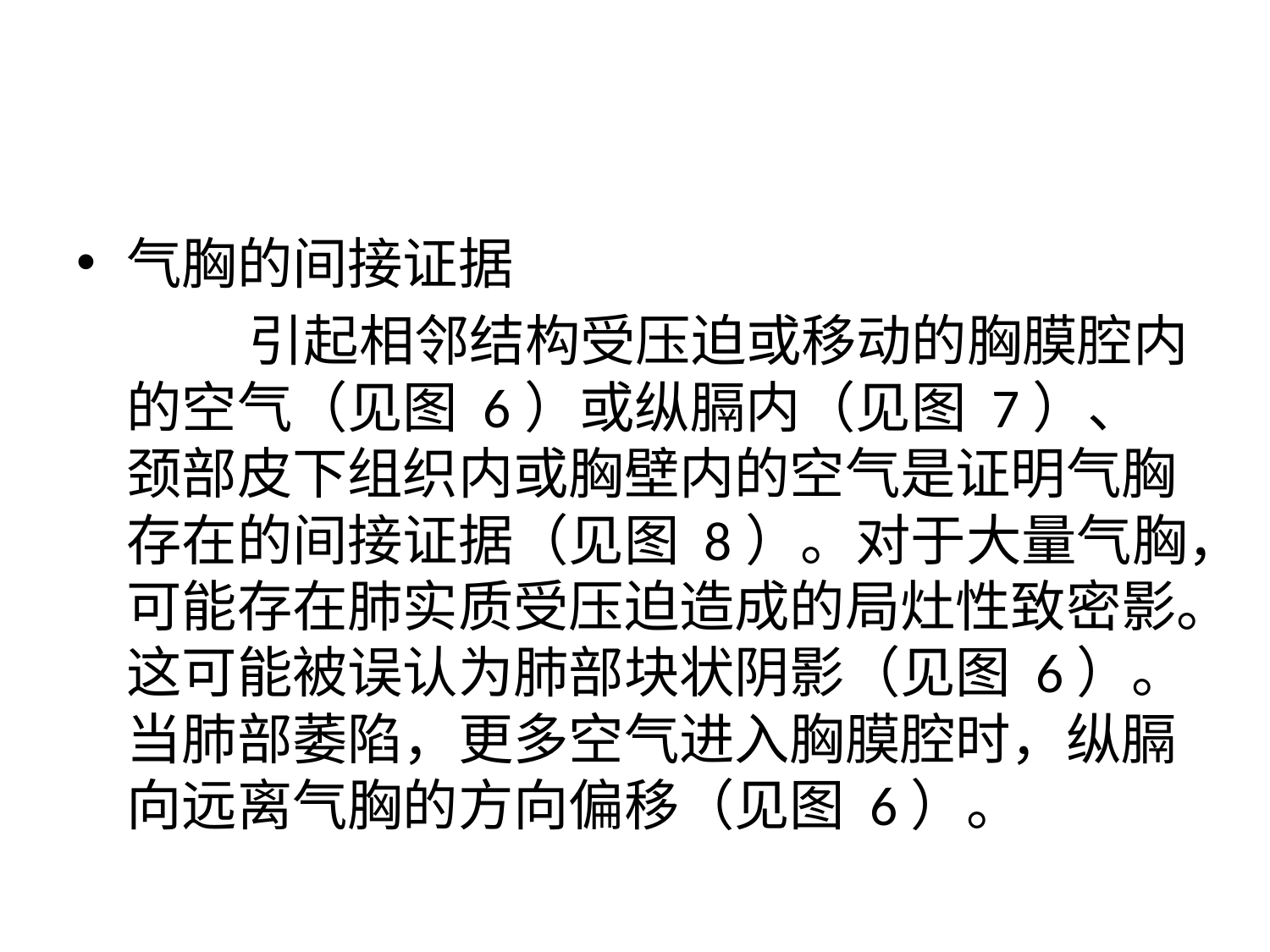

#
气胸的间接证据
             引起相邻结构受压迫或移动的胸膜腔内的空气（见图 6）或纵膈内（见图 7）、颈部皮下组织内或胸壁内的空气是证明气胸存在的间接证据（见图 8）。对于大量气胸，可能存在肺实质受压迫造成的局灶性致密影。这可能被误认为肺部块状阴影（见图 6）。当肺部萎陷，更多空气进入胸膜腔时，纵膈向远离气胸的方向偏移（见图 6）。